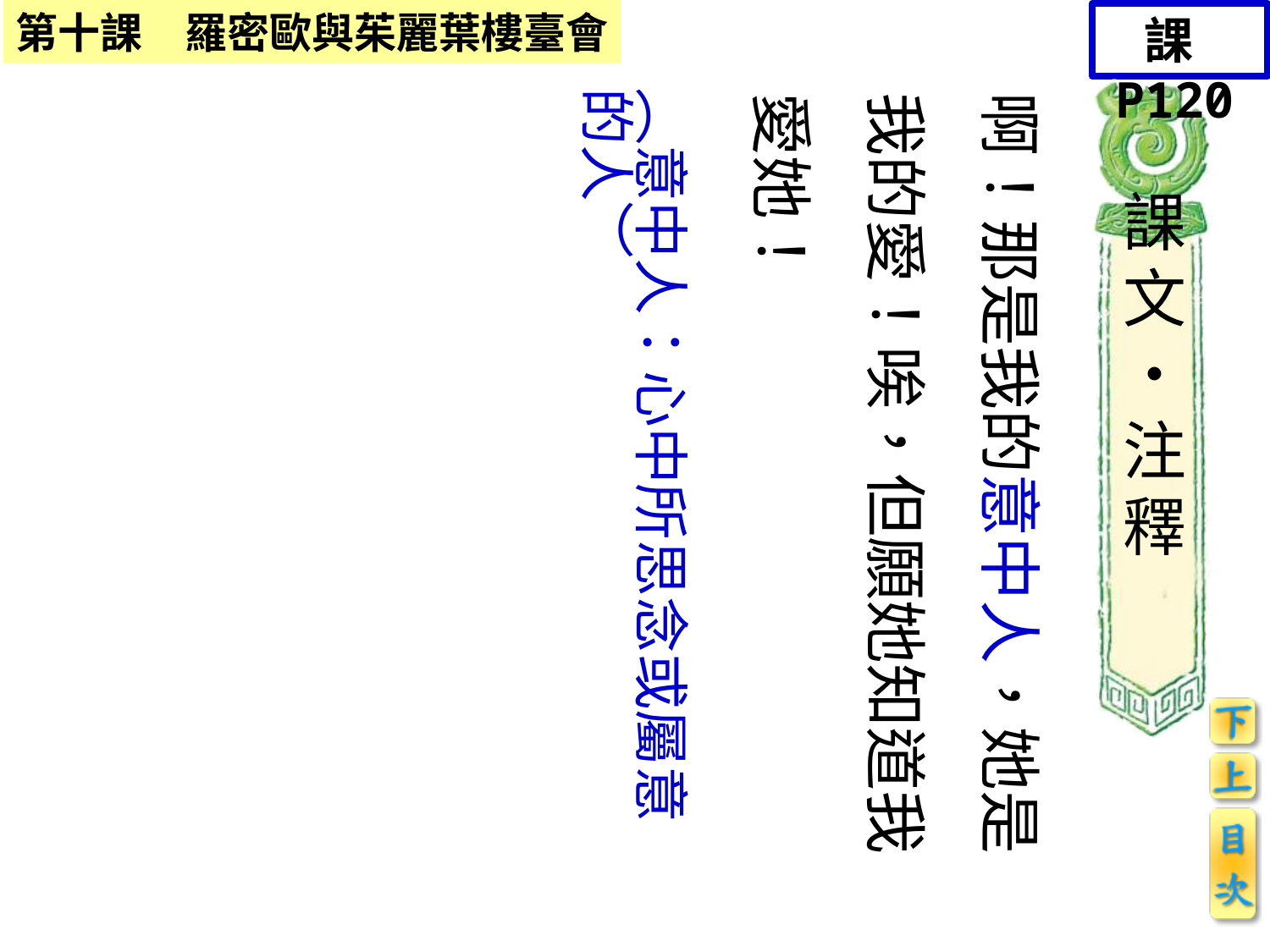

課P120
︵意中人：心中所思念或屬意的人︶
啊！那是我的意中人，她是我的愛！唉，但願她知道我愛她！
課文‧注釋